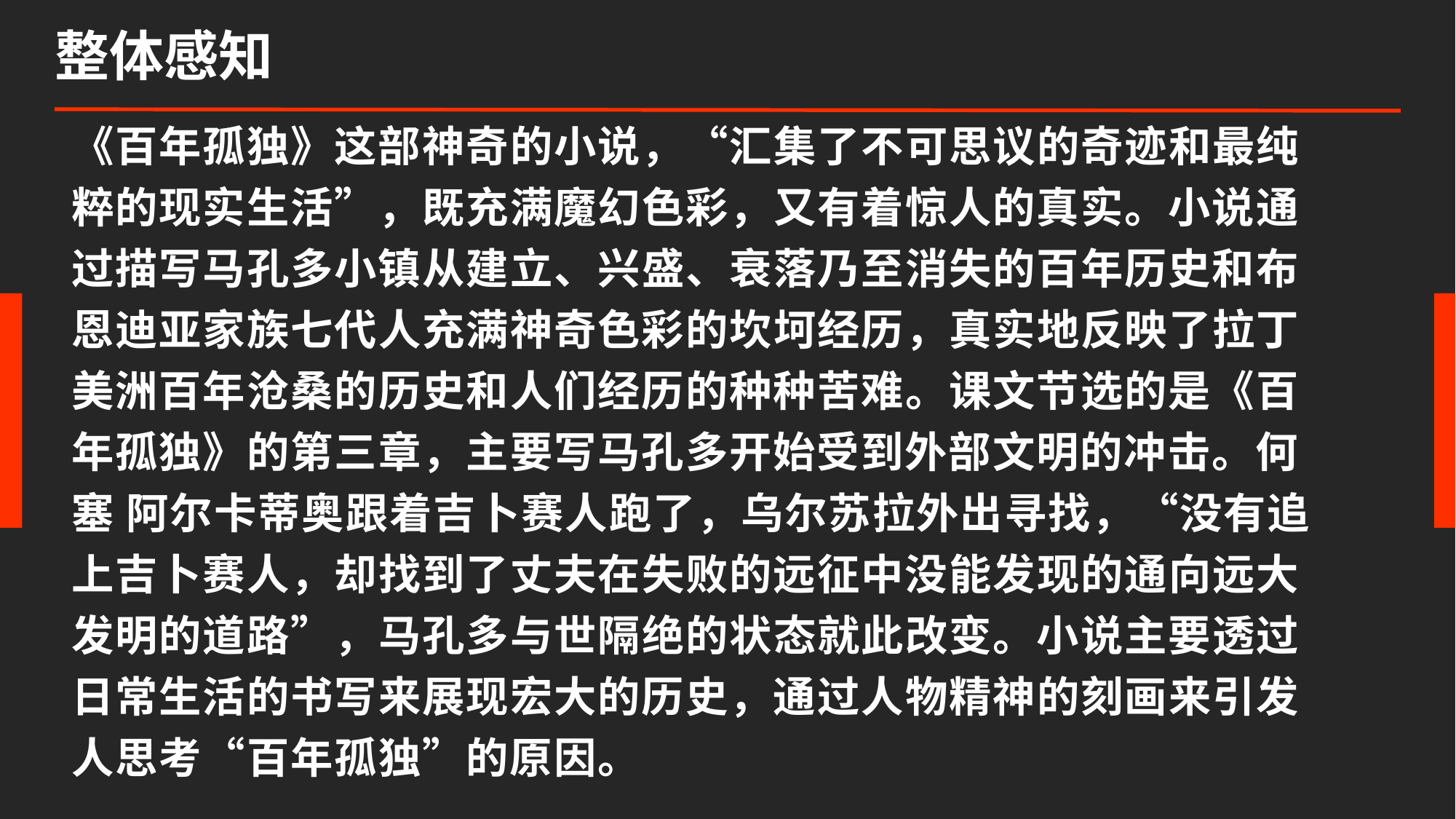

整体感知
《百年孤独》这部神奇的小说，“汇集了不可思议的奇迹和最纯粹的现实生活”，既充满魔幻色彩，又有着惊人的真实。小说通过描写马孔多小镇从建立、兴盛、衰落乃至消失的百年历史和布恩迪亚家族七代人充满神奇色彩的坎坷经历，真实地反映了拉丁美洲百年沧桑的历史和人们经历的种种苦难。课文节选的是《百年孤独》的第三章，主要写马孔多开始受到外部文明的冲击。何塞 阿尔卡蒂奥跟着吉卜赛人跑了，乌尔苏拉外出寻找，“没有追上吉卜赛人，却找到了丈夫在失败的远征中没能发现的通向远大发明的道路”，马孔多与世隔绝的状态就此改变。小说主要透过日常生活的书写来展现宏大的历史，通过人物精神的刻画来引发人思考“百年孤独”的原因。